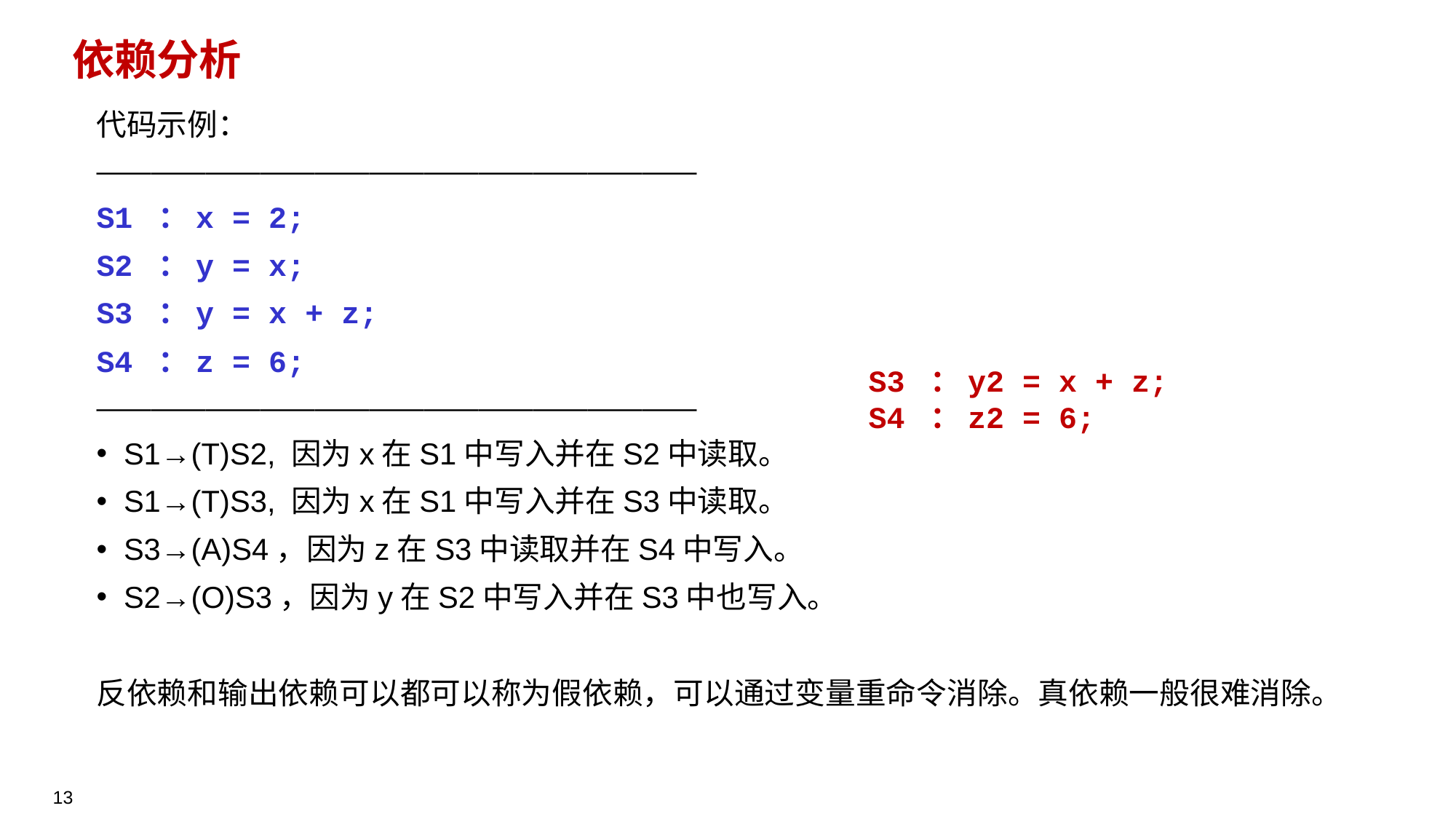

# 依赖分析
代码示例：
——————————————————————
S1 ：x = 2;
S2 ：y = x;
S3 ：y = x + z;
S4 ：z = 6;
——————————————————————
S1→(T)S2, 因为x在S1中写入并在S2中读取。
S1→(T)S3, 因为x在S1中写入并在S3中读取。
S3→(A)S4，因为z在S3中读取并在S4中写入。
S2→(O)S3，因为y在S2中写入并在S3中也写入。

反依赖和输出依赖可以都可以称为假依赖，可以通过变量重命令消除。真依赖一般很难消除。

S3 ：y2 = x + z;
S4 ：z2 = 6;